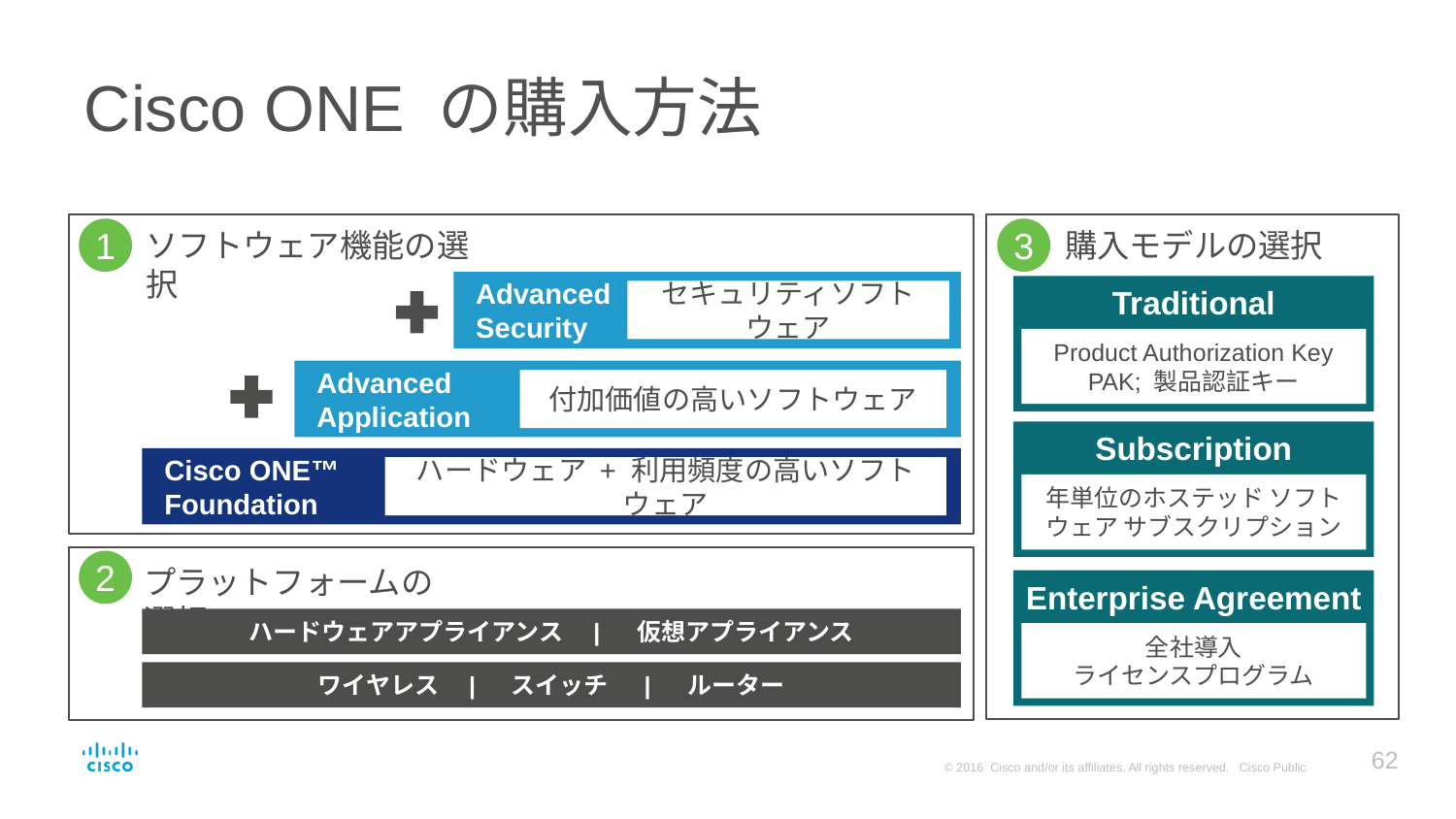

# Cisco ONE の購入方法

ソフトウェア機能の選択
購入モデルの選択
1
3
Advanced
Security
セキュリティソフトウェア
Traditional
Product Authorization Key PAK; 製品認証キー

Advanced
Application
付加価値の高いソフトウェア

Subscription
年単位のホステッド ソフトウェア サブスクリプション
Cisco ONE™
Foundation
ハードウェア + 利用頻度の高いソフトウェア

2
プラットフォームの選択
Enterprise Agreement
全社導入
ライセンスプログラム
ハードウェアアプライアンス　| 　仮想アプライアンス
ワイヤレス　|　 スイッチ　 | 　ルーター